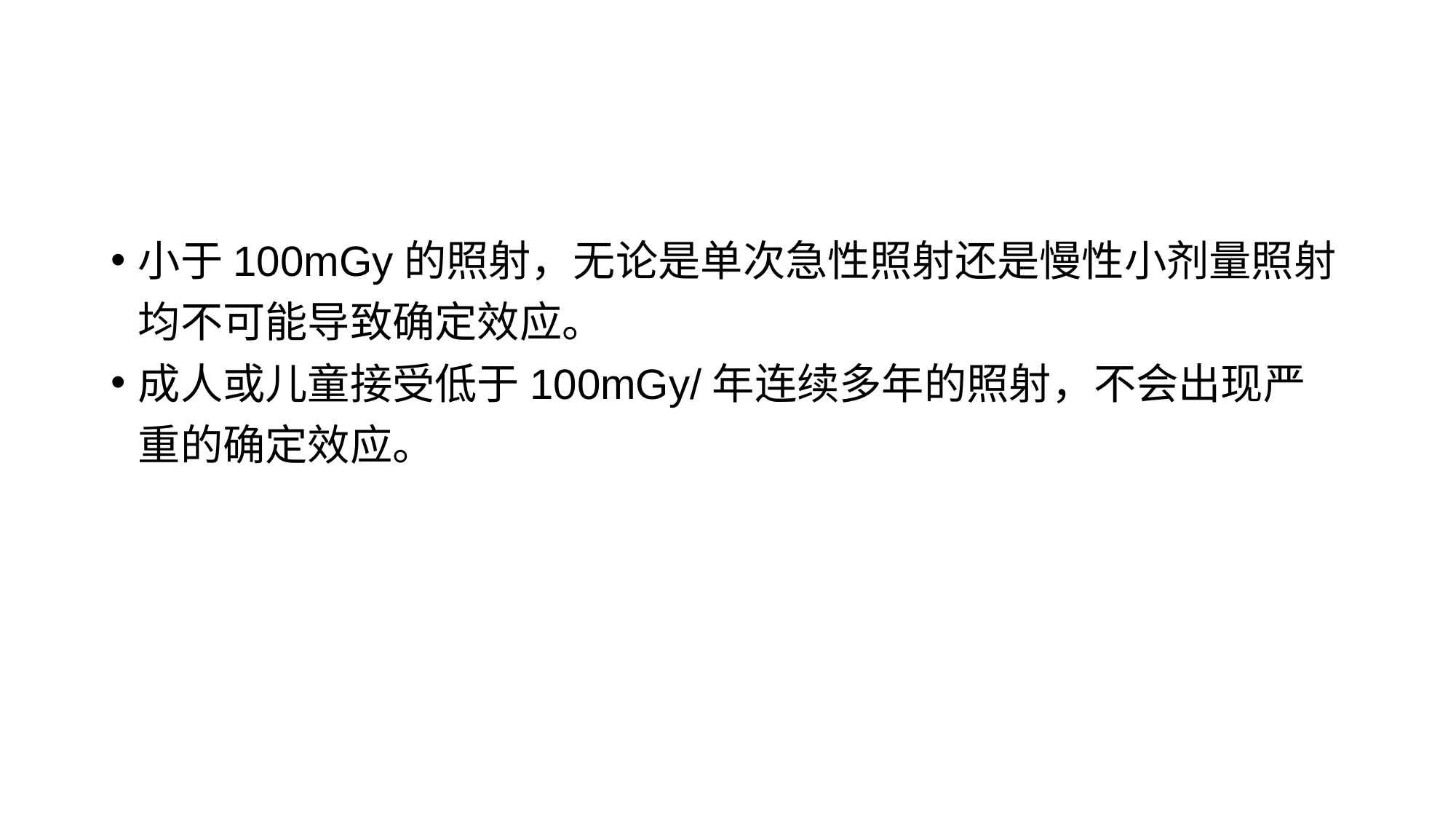

#
小于100mGy的照射，无论是单次急性照射还是慢性小剂量照射均不可能导致确定效应。
成人或儿童接受低于100mGy/年连续多年的照射，不会出现严重的确定效应。